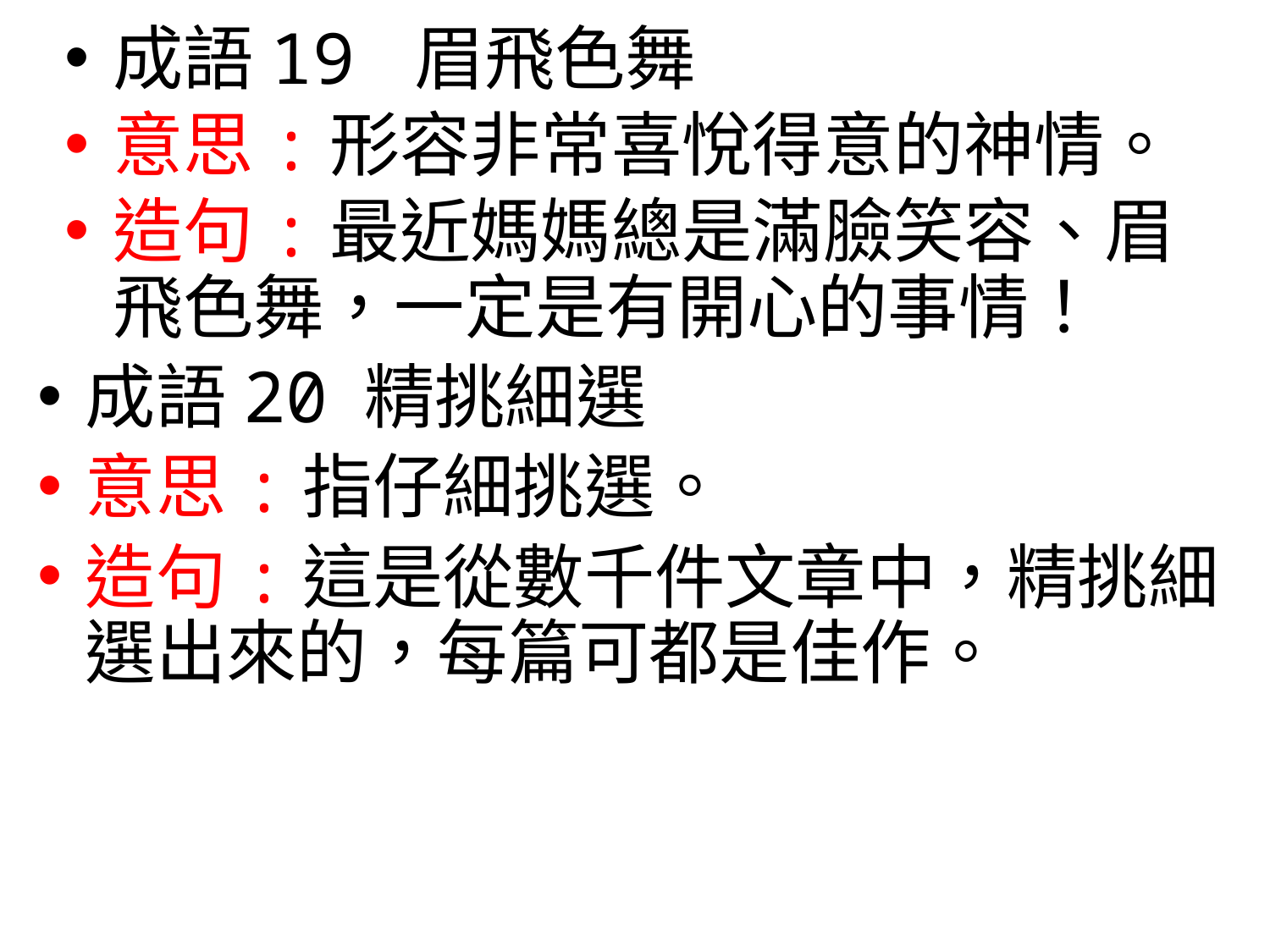

成語19 眉飛色舞
意思:形容非常喜悅得意的神情。
造句:最近媽媽總是滿臉笑容、眉飛色舞，一定是有開心的事情！
成語20 精挑細選
意思:指仔細挑選。
造句:這是從數千件文章中，精挑細選出來的，每篇可都是佳作。